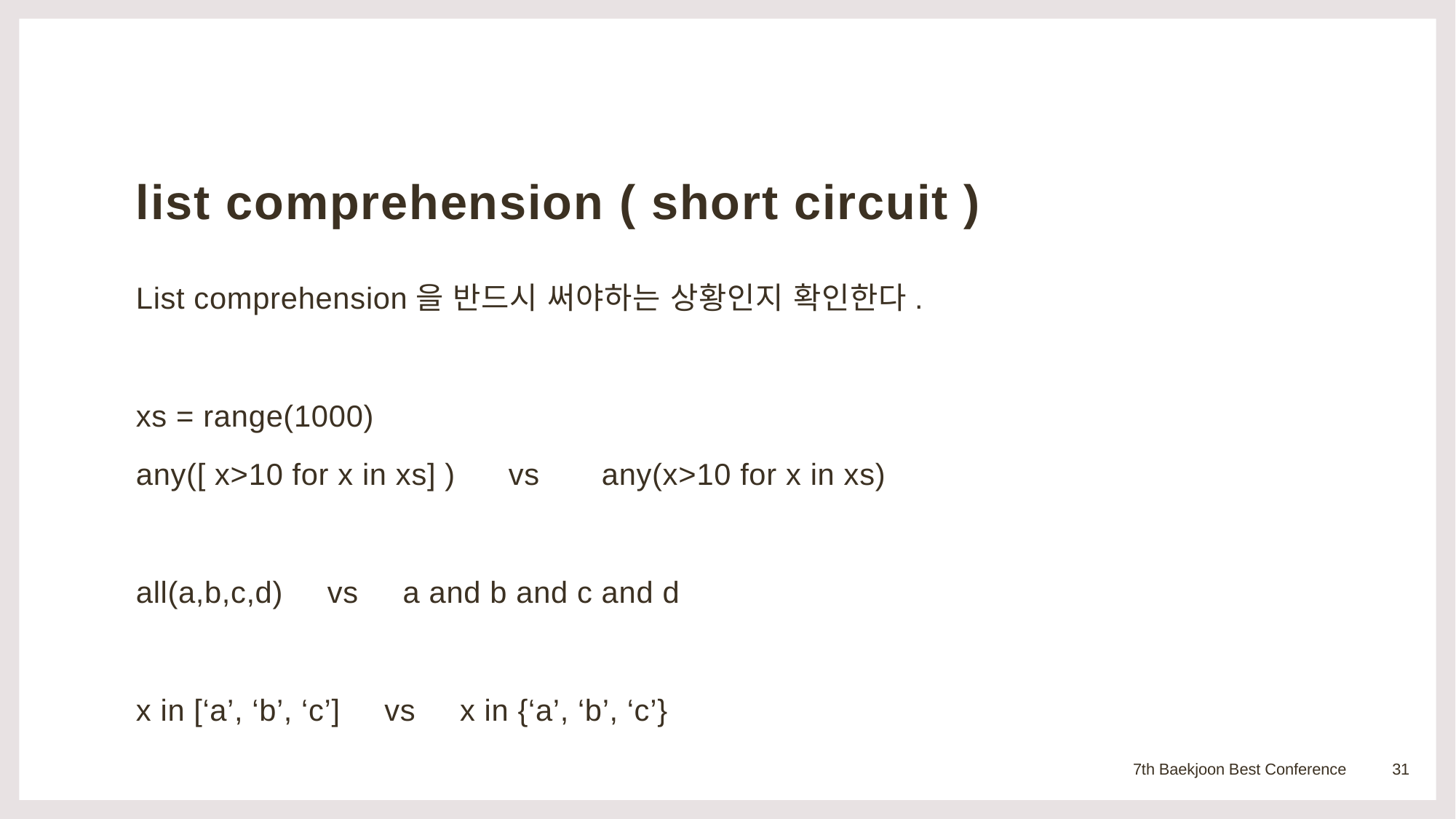

# list comprehension ( short circuit )
List comprehension을 반드시 써야하는 상황인지 확인한다.

xs = range(1000)
any([ x>10 for x in xs] )      vs       any(x>10 for x in xs)

all(a,b,c,d)     vs     a and b and c and d

x in [‘a’, ‘b’, ‘c’]     vs     x in {‘a’, ‘b’, ‘c’}
31
7th Baekjoon Best Conference